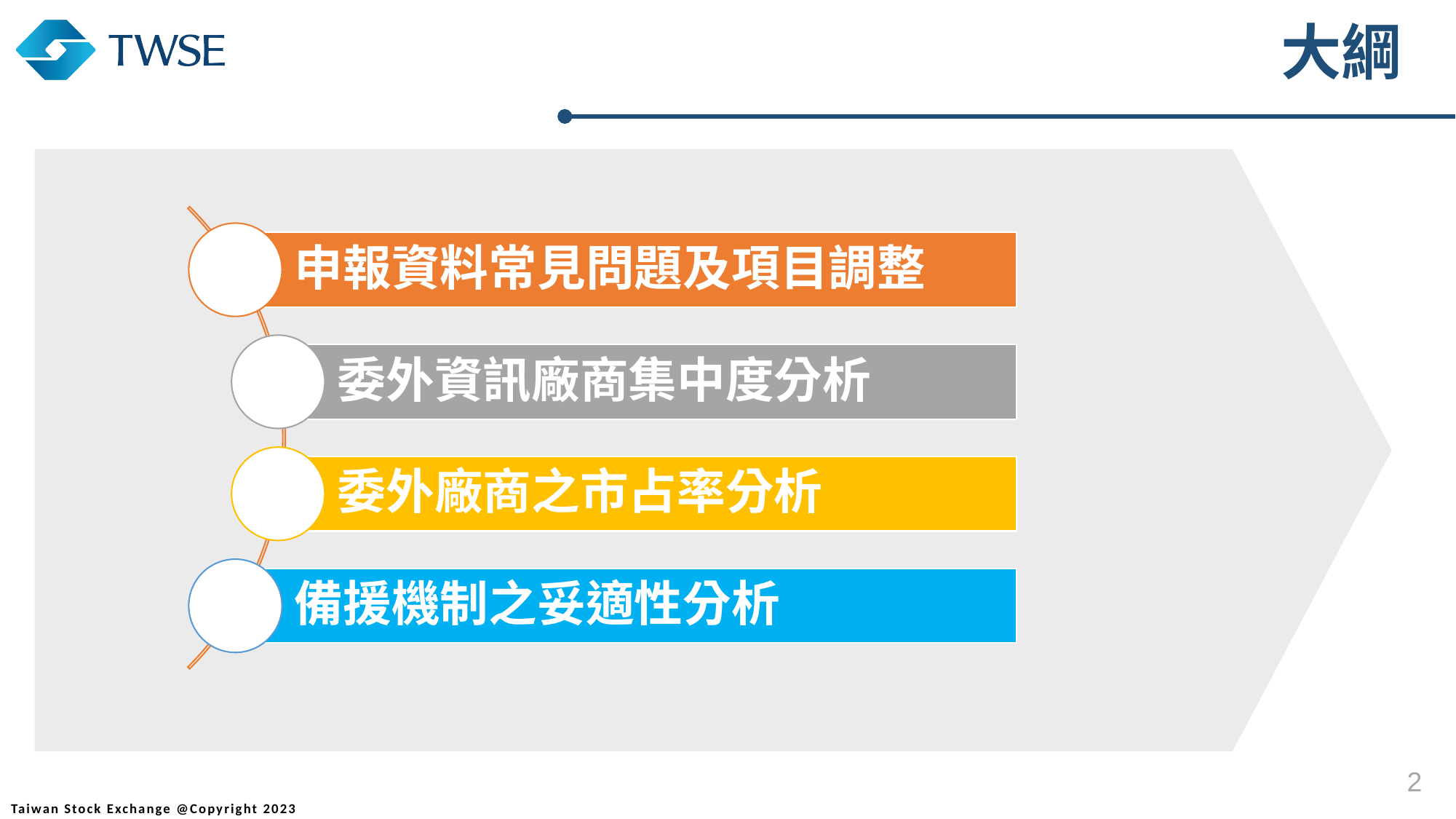

大綱

申報資料常見問題及項目調整
委外資訊廠商集中度分析
委外廠商之市占率分析
備援機制之妥適性分析
2